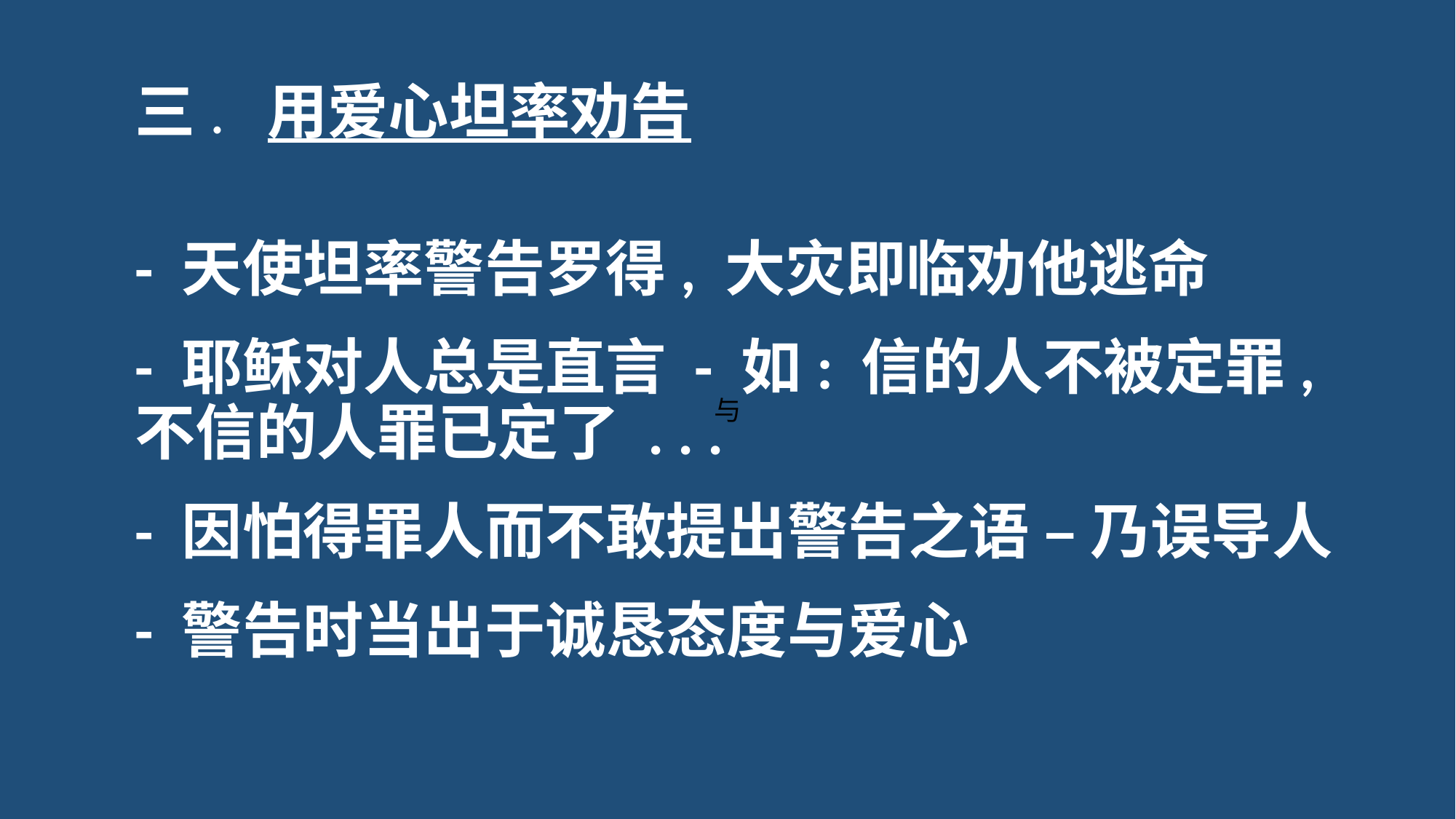

# 三.  用爱心坦率劝告

- 天使坦率警告罗得, 大灾即临劝他逃命
- 耶稣对人总是直言 - 如: 信的人不被定罪, 不信的人罪已定了 . . .
- 因怕得罪人而不敢提出警告之语 – 乃误导人
- 警告时当出于诚恳态度与爱心
与